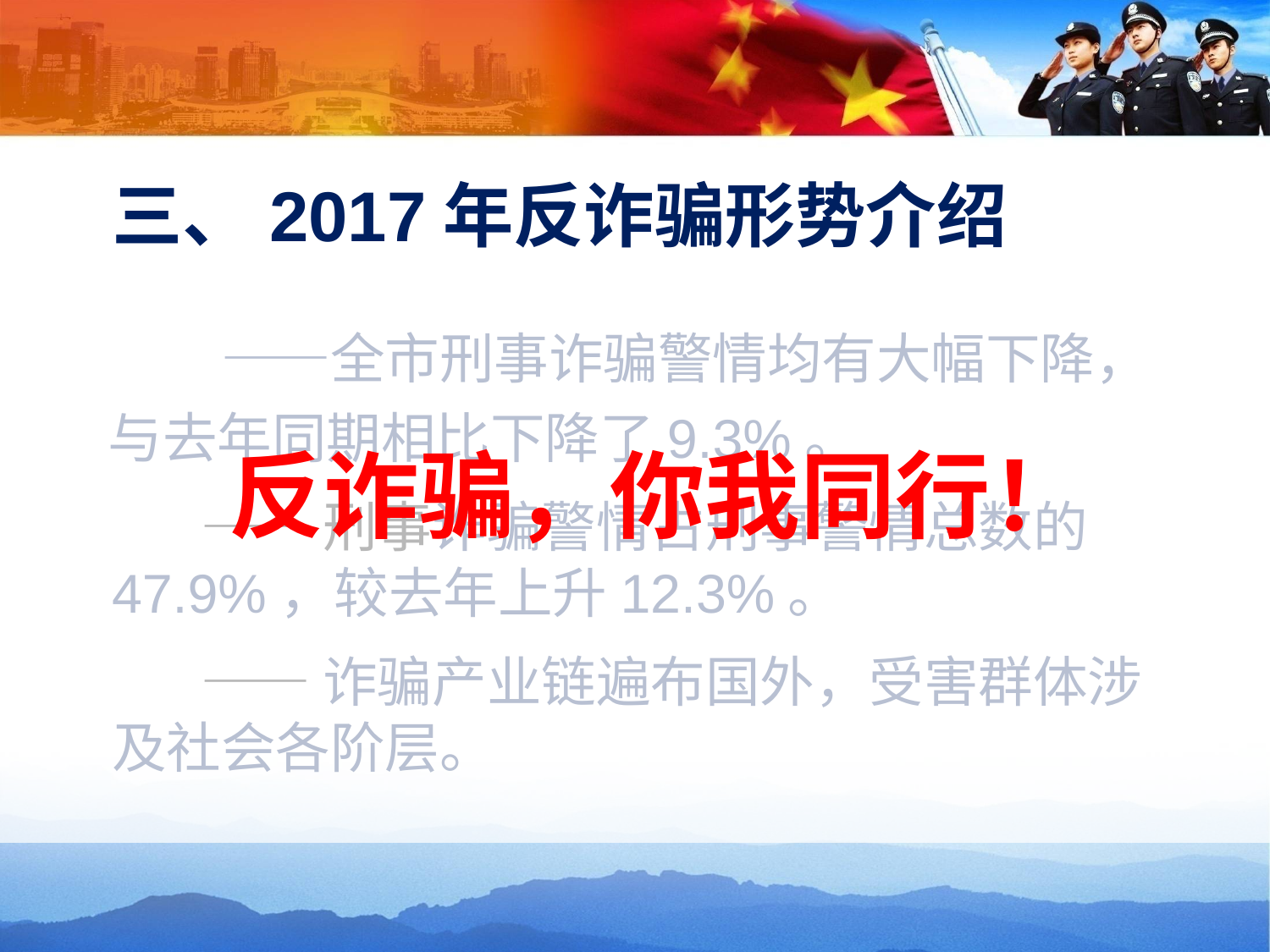

# 三、2017年反诈骗形势介绍
 反诈骗，你我同行！

　　——全市刑事诈骗警情均有大幅下降，与去年同期相比下降了9.3%。
       ——刑事诈骗警情占刑事警情总数的47.9%，较去年上升12.3%。
       ——诈骗产业链遍布国外，受害群体涉及社会各阶层。